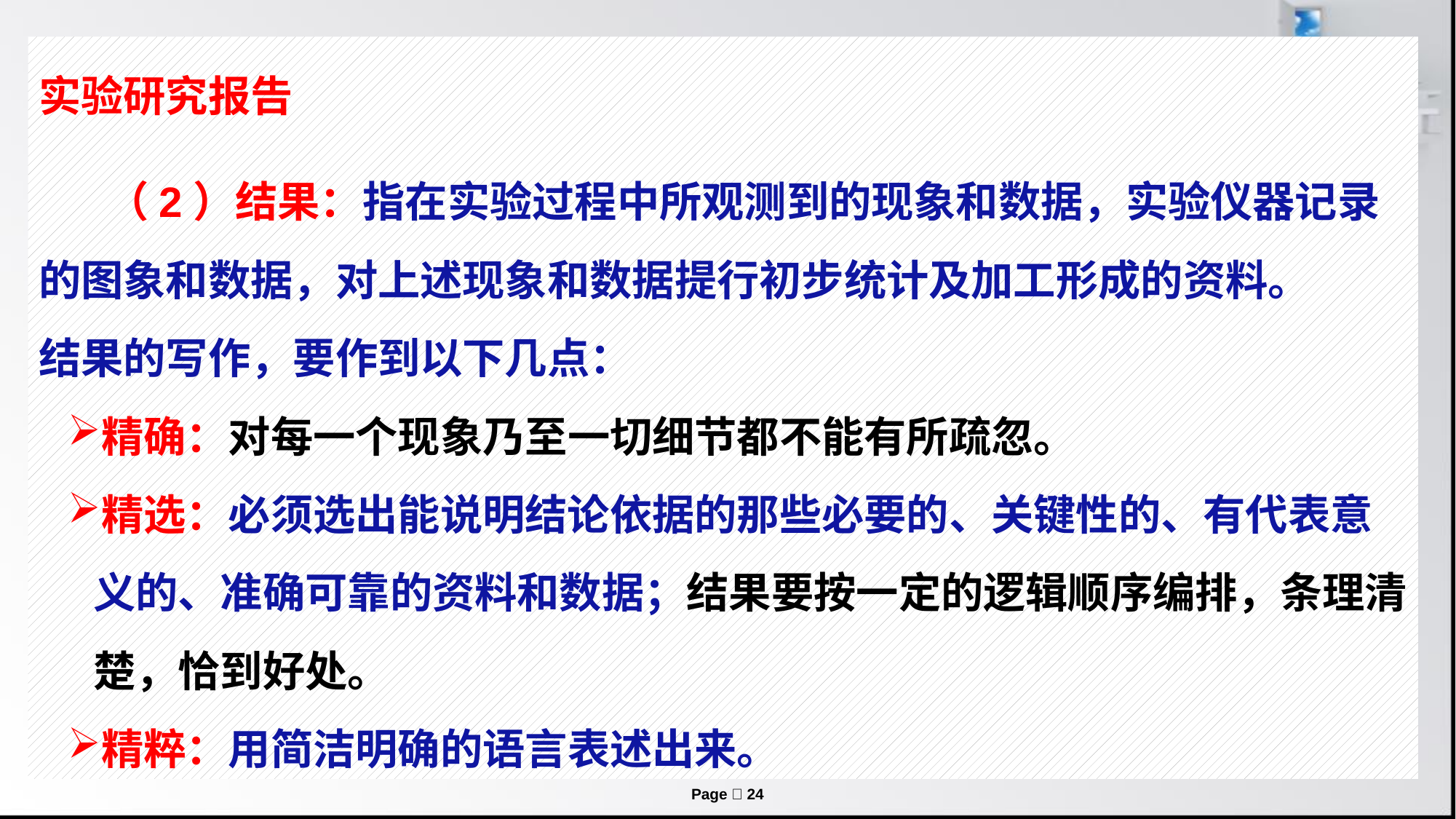

实验研究报告
      （2）结果：指在实验过程中所观测到的现象和数据，实验仪器记录的图象和数据，对上述现象和数据提行初步统计及加工形成的资料。
结果的写作，要作到以下几点：
精确：对每一个现象乃至一切细节都不能有所疏忽。
精选：必须选出能说明结论依据的那些必要的、关键性的、有代表意义的、准确可靠的资料和数据；结果要按一定的逻辑顺序编排，条理清楚，恰到好处。
精粹：用简洁明确的语言表述出来。